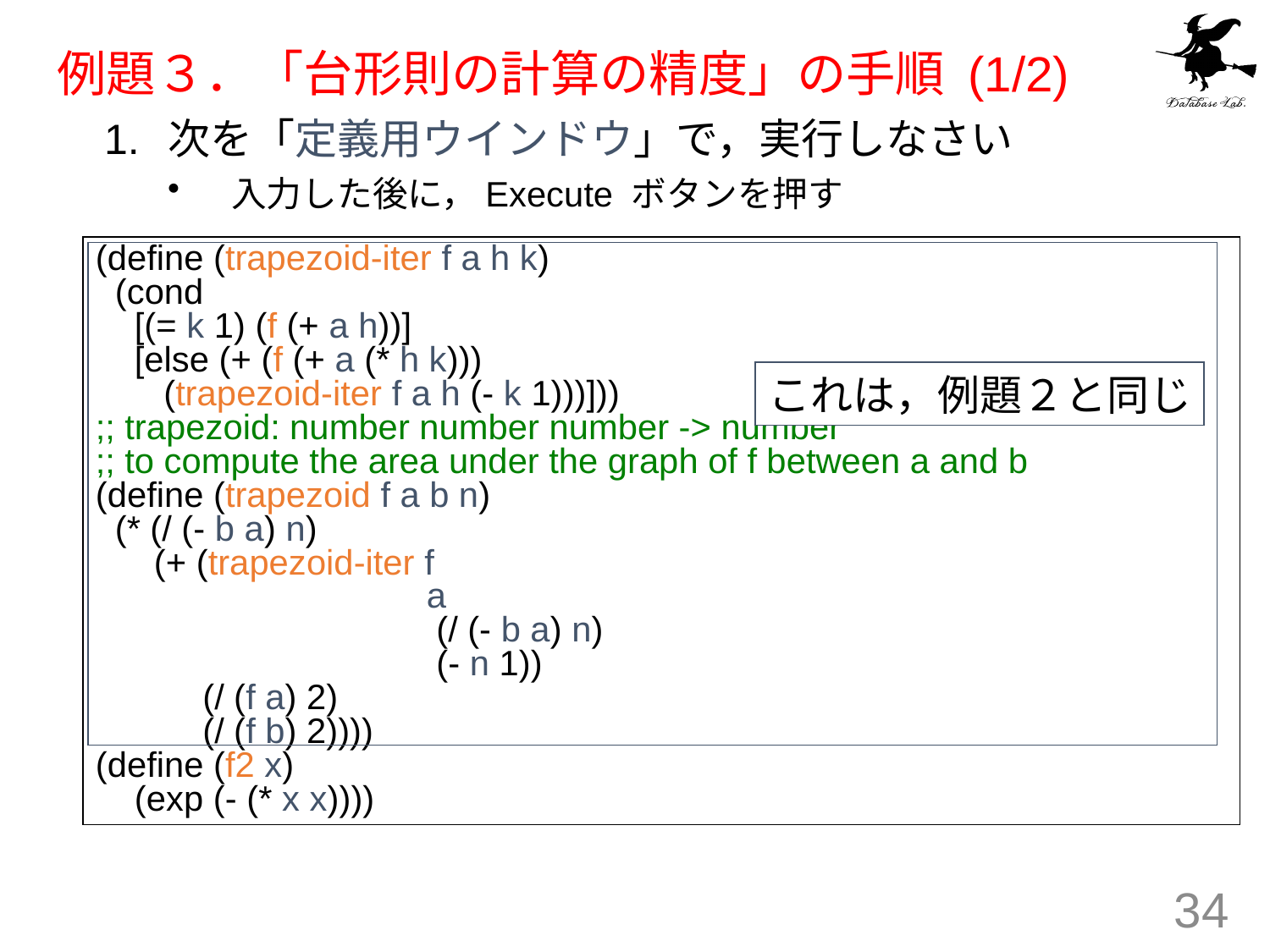

# 例題３．「台形則の計算の精度」の手順 (1/2)
次を「定義用ウインドウ」で，実行しなさい
入力した後に，Execute ボタンを押す
(define (trapezoid-iter f a h k)
  (cond
    [(= k 1) (f (+ a h))]
    [else (+ (f (+ a (* h k)))
       (trapezoid-iter f a h (- k 1)))]))
;; trapezoid: number number number -> number
;; to compute the area under the graph of f between a and b
(define (trapezoid f a b n)
  (* (/ (- b a) n)
      (+ (trapezoid-iter f
                                  a
                                   (/ (- b a) n)
                                   (- n 1))
           (/ (f a) 2)
           (/ (f b) 2))))
(define (f2 x)
    (exp (- (* x x))))

これは，例題２と同じ
34